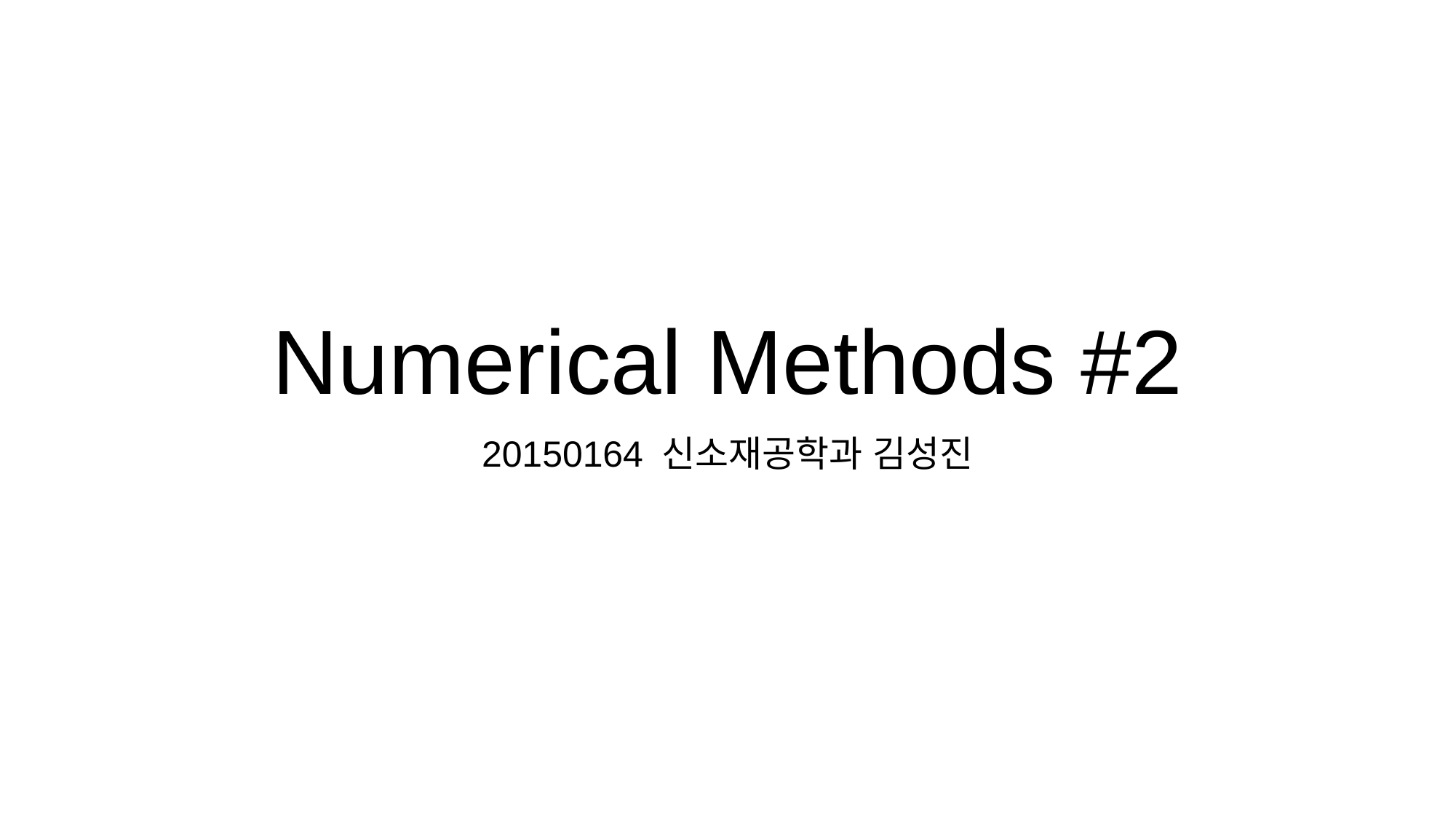

# Numerical Methods #2
20150164 신소재공학과 김성진